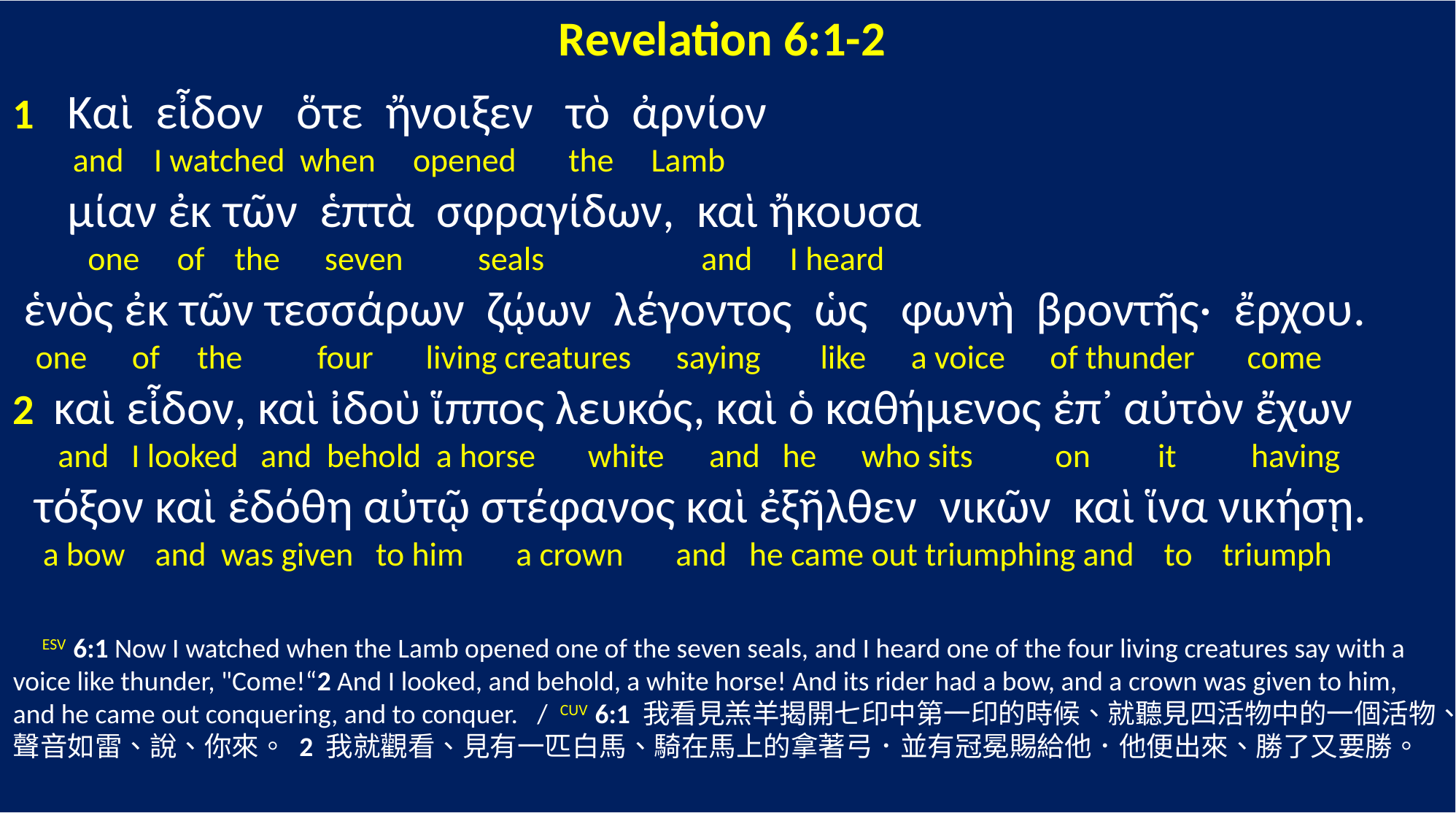

Revelation 6:1-2

1   Καὶ  εἶδον   ὅτε  ἤνοιξεν   τὸ  ἀρνίον
        and    I watched  when     opened       the     Lamb
     μίαν ἐκ τῶν  ἑπτὰ  σφραγίδων,  καὶ ἤκουσα
          one     of    the      seven          seals                     and     I heard
 ἑνὸς ἐκ τῶν τεσσάρων  ζῴων  λέγοντος  ὡς   φωνὴ  βροντῆς·  ἔρχου.
   one      of     the          four       living creatures      saying        like      a voice      of thunder       come
2  καὶ εἶδον, καὶ ἰδοὺ ἵππος λευκός, καὶ ὁ καθήμενος ἐπ᾽ αὐτὸν ἔχων
      and   I looked   and  behold  a horse       white      and   he      who sits           on         it          having
  τόξον καὶ ἐδόθη αὐτῷ στέφανος καὶ ἐξῆλθεν  νικῶν  καὶ ἵνα νικήσῃ.
    a bow    and  was given   to him       a crown       and   he came out triumphing and    to    triumph

        ESV  6:1 Now I watched when the Lamb opened one of the seven seals, and I heard one of the four living creatures say with a voice like thunder, "Come!“2 And I looked, and behold, a white horse! And its rider had a bow, and a crown was given to him, and he came out conquering, and to conquer.   /  CUV  6:1 我看見羔羊揭開七印中第一印的時候、就聽見四活物中的一個活物、聲音如雷、說、你來。 2 我就觀看、見有一匹白馬、騎在馬上的拿著弓．並有冠冕賜給他．他便出來、勝了又要勝。